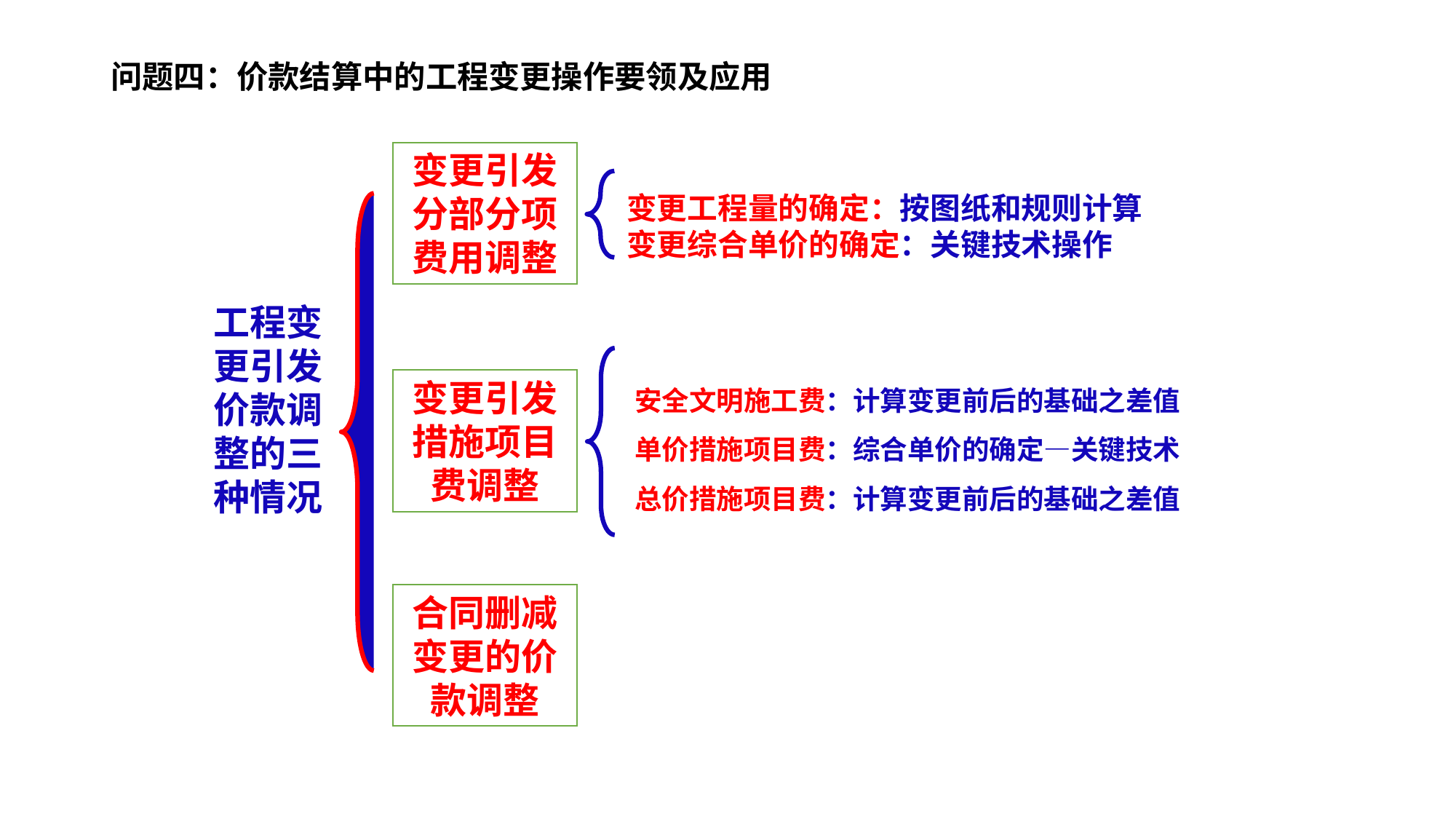

# 问题四：价款结算中的工程变更操作要领及应用
变更引发分部分项费用调整
变更工程量的确定：按图纸和规则计算
变更综合单价的确定：关键技术操作

工程变更引发价款调整的三种情况

安全文明施工费：计算变更前后的基础之差值
单价措施项目费：综合单价的确定—关键技术
总价措施项目费：计算变更前后的基础之差值
变更引发措施项目费调整
合同删减变更的价款调整